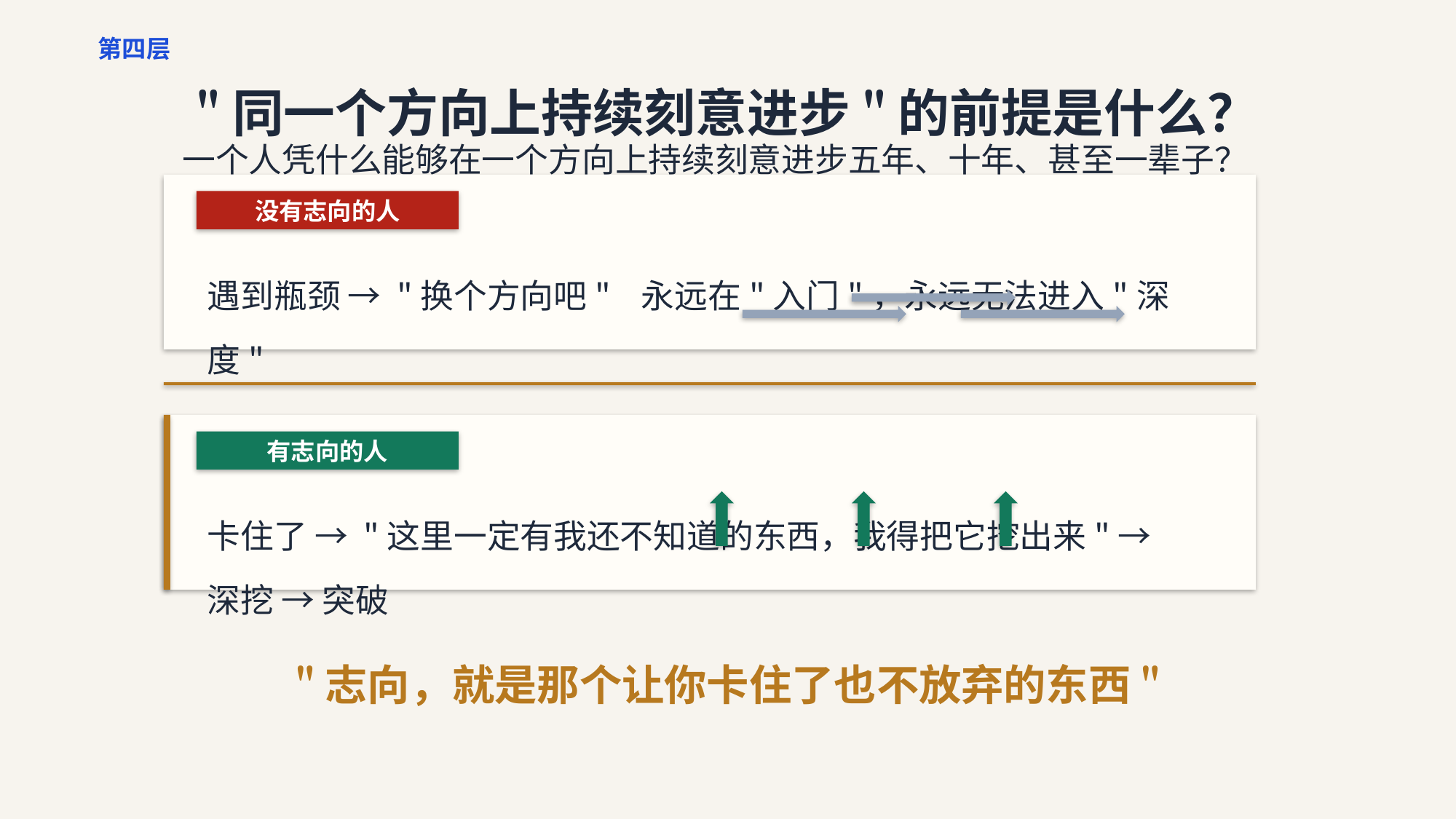

第四层
"同一个方向上持续刻意进步"的前提是什么？
一个人凭什么能够在一个方向上持续刻意进步五年、十年、甚至一辈子？

没有志向的人
遇到瓶颈 → "换个方向吧"   永远在"入门"，永远无法进入"深度"

有志向的人
卡住了 → "这里一定有我还不知道的东西，我得把它挖出来" → 深挖 → 突破

"志向，就是那个让你卡住了也不放弃的东西"